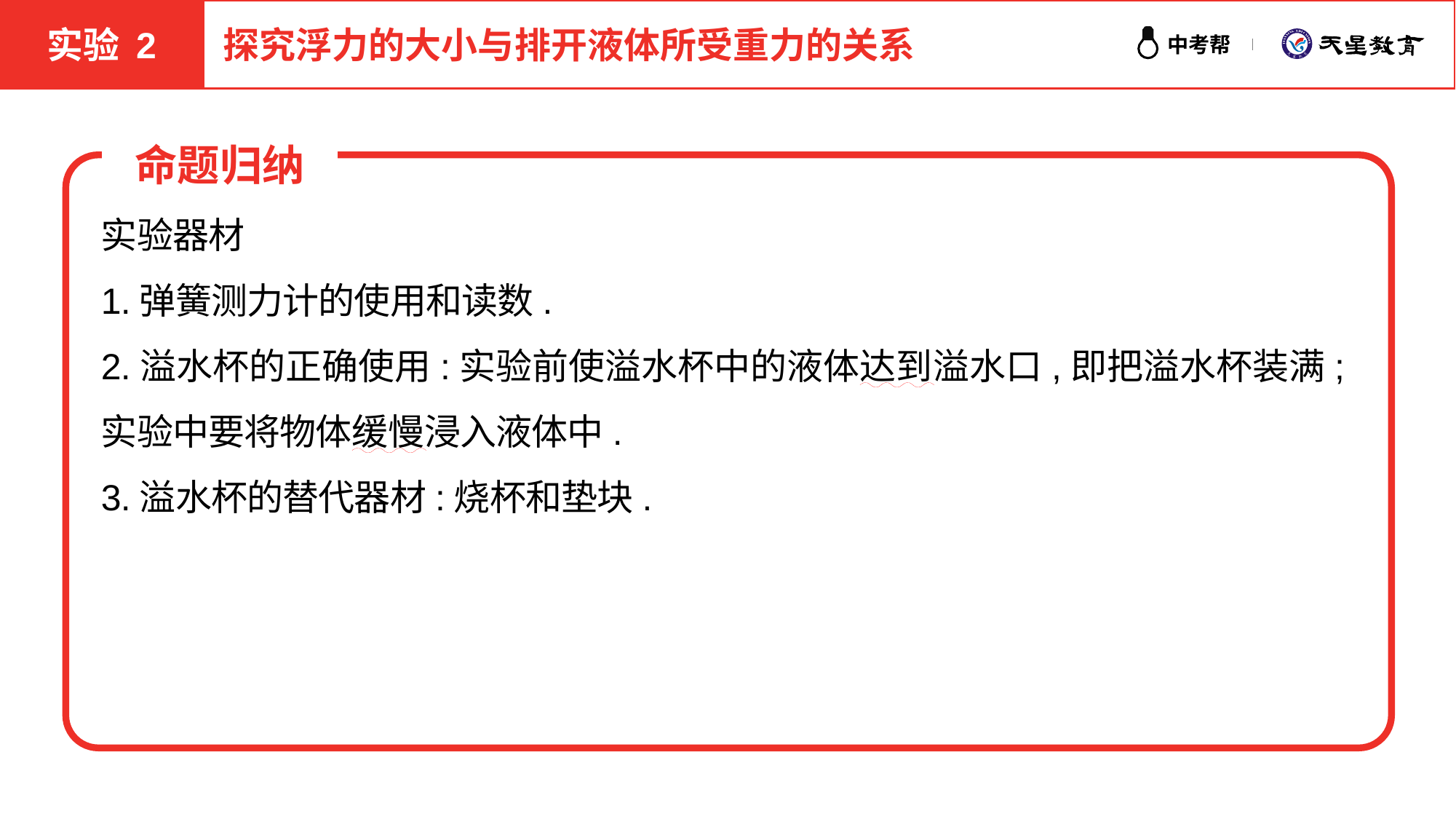

实验 2
探究浮力的大小与排开液体所受重力的关系
命题归纳

实验器材
1.弹簧测力计的使用和读数.
2.溢水杯的正确使用:实验前使溢水杯中的液体达到溢水口,即把溢水杯装满;实验中要将物体缓慢浸入液体中.
3.溢水杯的替代器材:烧杯和垫块.